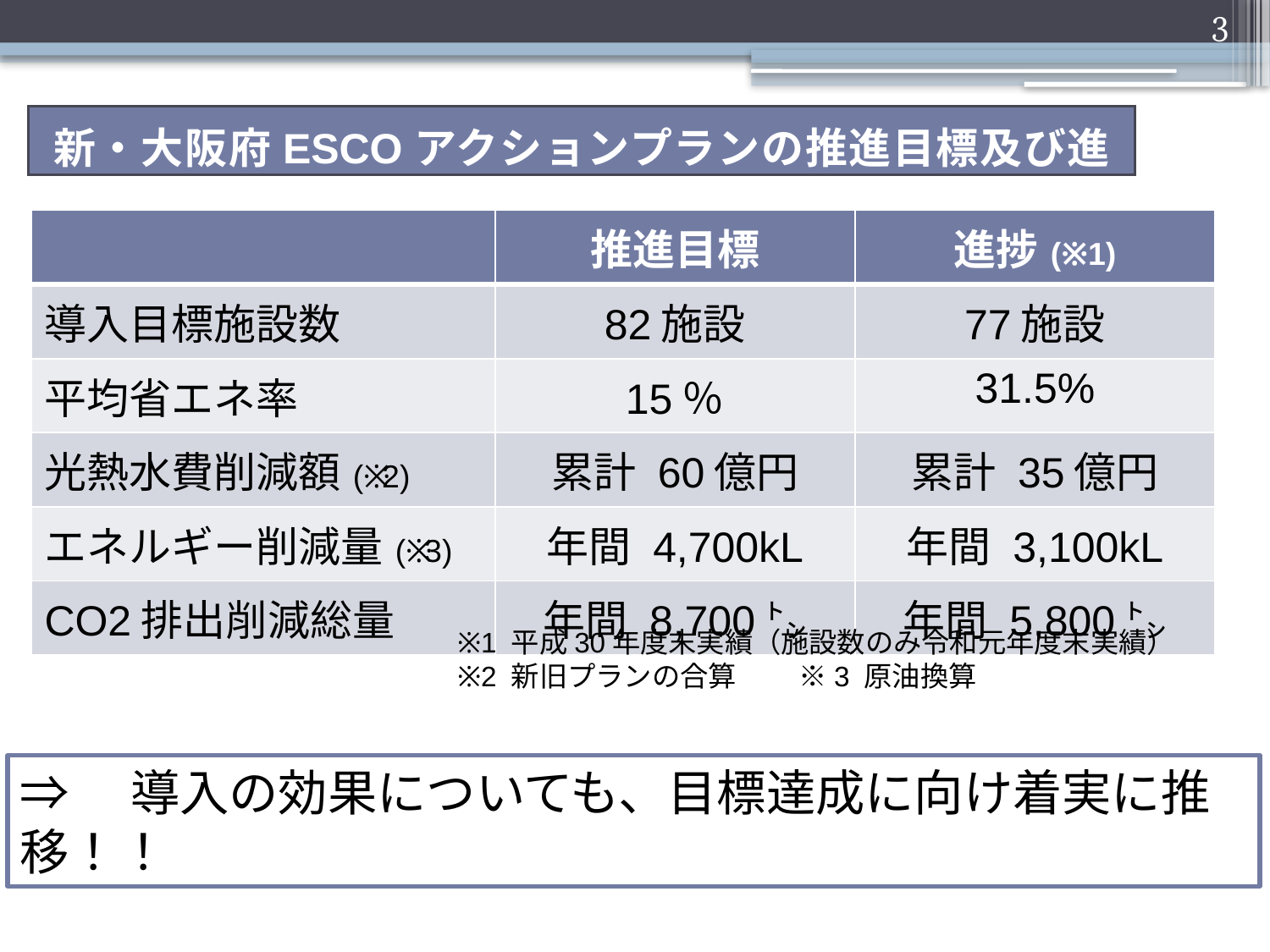

3

新・大阪府ESCOアクションプランの推進目標及び進捗
|  | 推進目標 | 進捗(※1) |
| --- | --- | --- |
| 導入目標施設数 | 82施設 | 77施設 |
| 平均省エネ率 | 15％ | 31.5% |
| 光熱水費削減額(※2) | 累計 60億円 | 累計 35億円 |
| エネルギー削減量(※3) | 年間 4,700kL | 年間 3,100kL |
| CO2排出削減総量 | 年間 8,700㌧ | 年間 5,800㌧ |
※1 平成30年度末実績（施設数のみ令和元年度末実績）
※2 新旧プランの合算　　 ※3 原油換算
⇒　導入の効果についても、目標達成に向け着実に推移！！